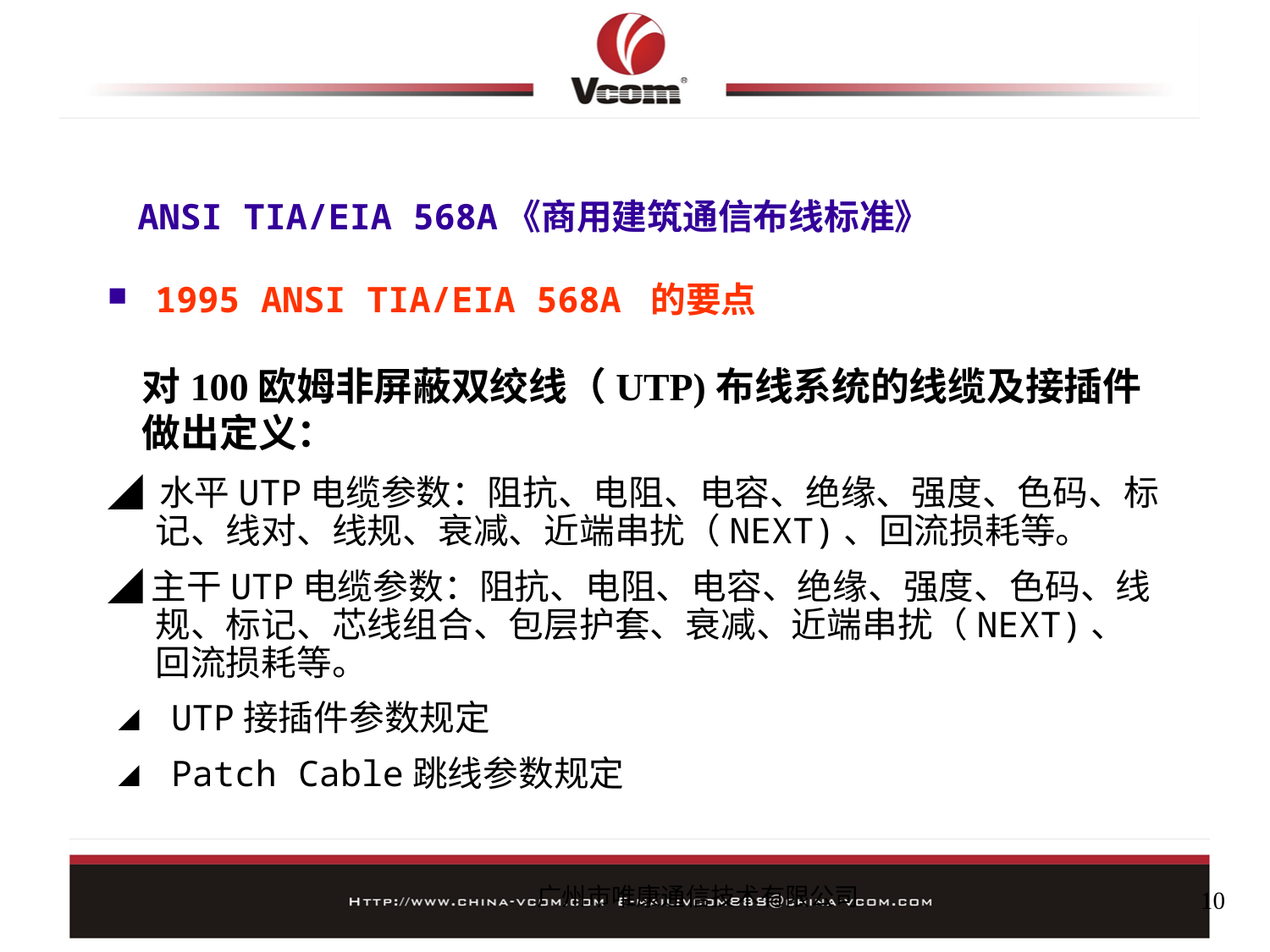

# ANSI TIA/EIA 568A《商用建筑通信布线标准》
1995 ANSI TIA/EIA 568A 的要点

◢ 水平UTP电缆参数：阻抗、电阻、电容、绝缘、强度、色码、标记、线对、线规、衰减、近端串扰（NEXT)、回流损耗等。
◢主干UTP电缆参数：阻抗、电阻、电容、绝缘、强度、色码、线规、标记、芯线组合、包层护套、衰减、近端串扰（NEXT)、回流损耗等。
◢ UTP接插件参数规定
◢ Patch Cable跳线参数规定

对100欧姆非屏蔽双绞线（UTP)布线系统的线缆及接插件
做出定义：
广州市唯康通信技术有限公司
10